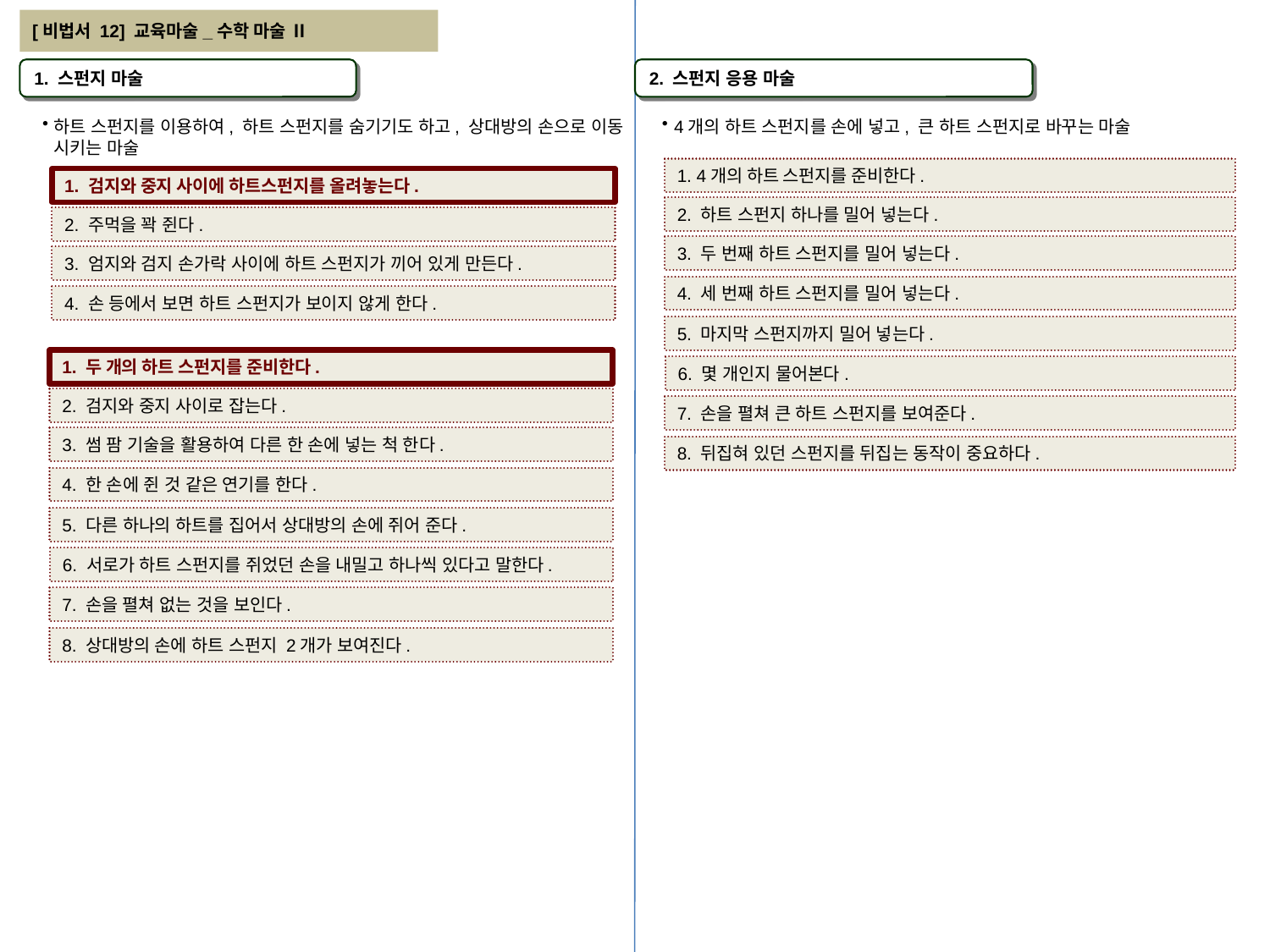

[비법서 12] 교육마술_수학 마술 Ⅱ
1. 스펀지 마술
2. 스펀지 응용 마술
하트 스펀지를 이용하여, 하트 스펀지를 숨기기도 하고, 상대방의 손으로 이동 시키는 마술
4개의 하트 스펀지를 손에 넣고, 큰 하트 스펀지로 바꾸는 마술
1. 4개의 하트 스펀지를 준비한다.
1. 검지와 중지 사이에 하트스펀지를 올려놓는다.
2. 하트 스펀지 하나를 밀어 넣는다.
2. 주먹을 꽉 쥔다.
3. 두 번째 하트 스펀지를 밀어 넣는다.
3. 엄지와 검지 손가락 사이에 하트 스펀지가 끼어 있게 만든다.
4. 세 번째 하트 스펀지를 밀어 넣는다.
4. 손 등에서 보면 하트 스펀지가 보이지 않게 한다.
5. 마지막 스펀지까지 밀어 넣는다.
1. 두 개의 하트 스펀지를 준비한다.
6. 몇 개인지 물어본다.
2. 검지와 중지 사이로 잡는다.
7. 손을 펼쳐 큰 하트 스펀지를 보여준다.
3. 썸 팜 기술을 활용하여 다른 한 손에 넣는 척 한다.
8. 뒤집혀 있던 스펀지를 뒤집는 동작이 중요하다.
4. 한 손에 쥔 것 같은 연기를 한다.
5. 다른 하나의 하트를 집어서 상대방의 손에 쥐어 준다.
6. 서로가 하트 스펀지를 쥐었던 손을 내밀고 하나씩 있다고 말한다.
7. 손을 펼쳐 없는 것을 보인다.
8. 상대방의 손에 하트 스펀지 2개가 보여진다.